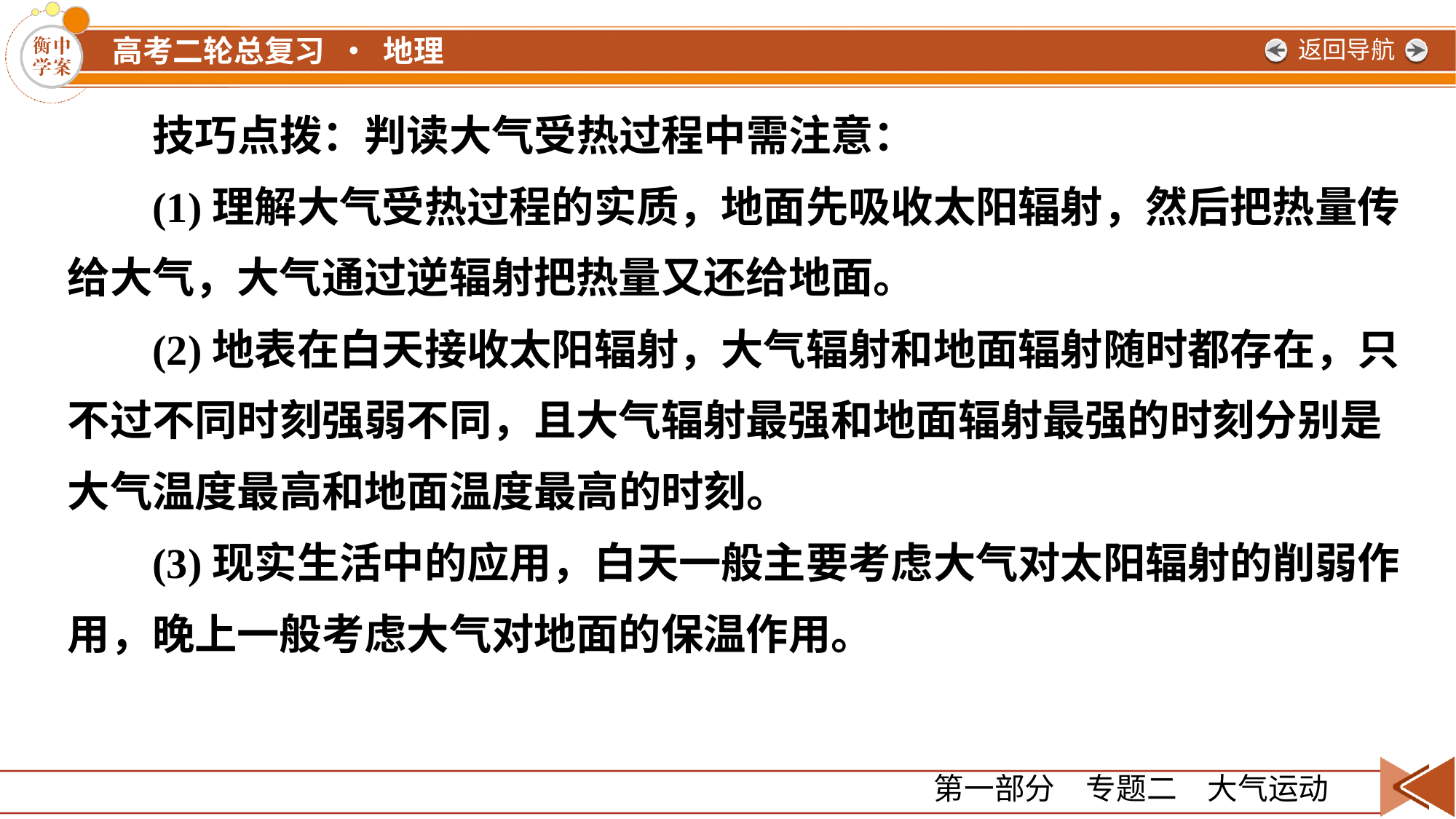

技巧点拨：判读大气受热过程中需注意：
(1)理解大气受热过程的实质，地面先吸收太阳辐射，然后把热量传给大气，大气通过逆辐射把热量又还给地面。
(2)地表在白天接收太阳辐射，大气辐射和地面辐射随时都存在，只不过不同时刻强弱不同，且大气辐射最强和地面辐射最强的时刻分别是大气温度最高和地面温度最高的时刻。
(3)现实生活中的应用，白天一般主要考虑大气对太阳辐射的削弱作用，晚上一般考虑大气对地面的保温作用。